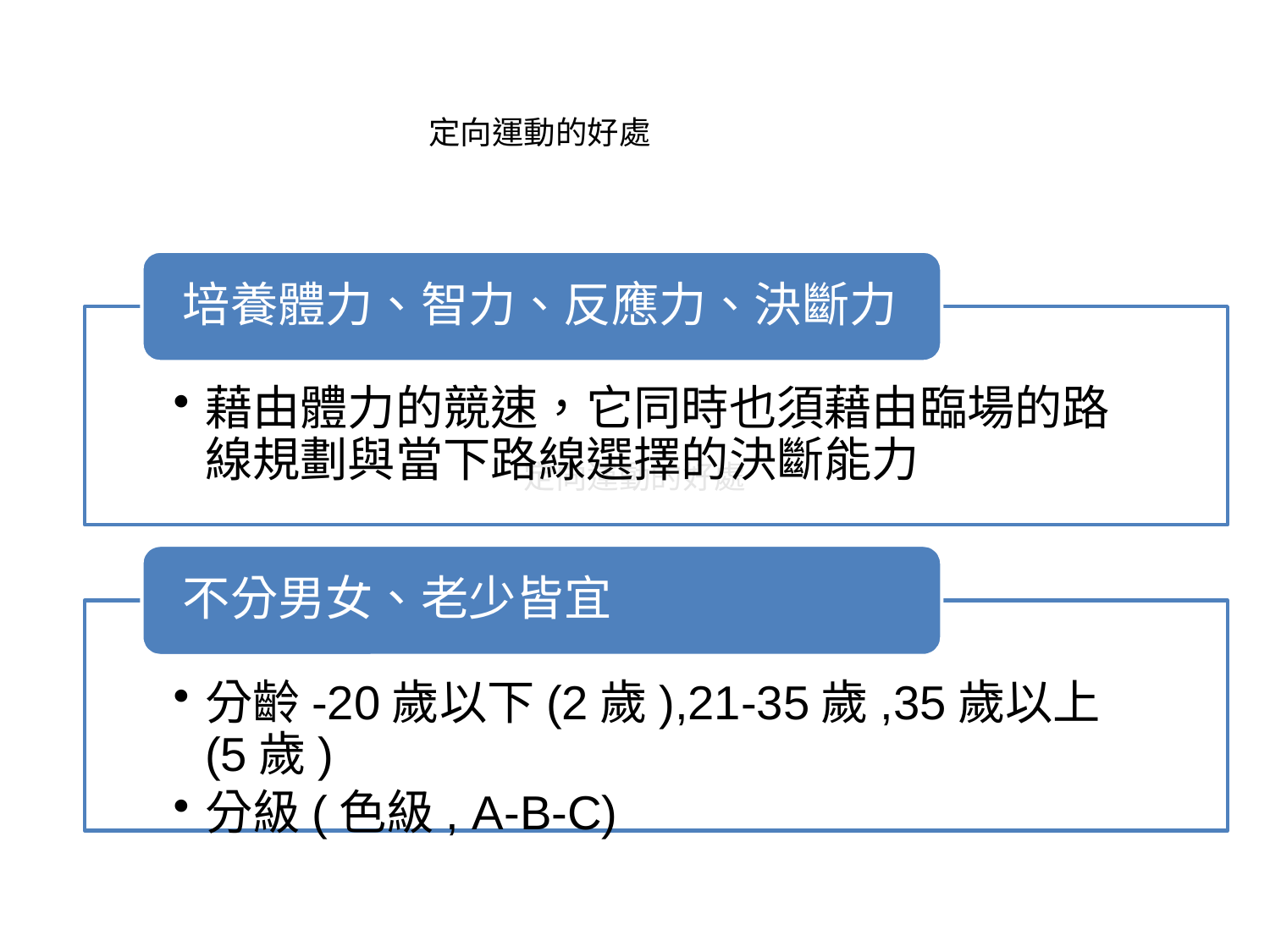

定向運動的好處
藉由體力的競速，它同時也須藉由臨場的路線規劃與當下路線選擇的決斷能力
培養體力、智力、反應力、決斷力
分齡-20歲以下(2歲),21-35歲,35歲以上(5歲)
分級(色級, A-B-C)
不分男女、老少皆宜
定向運動的好處